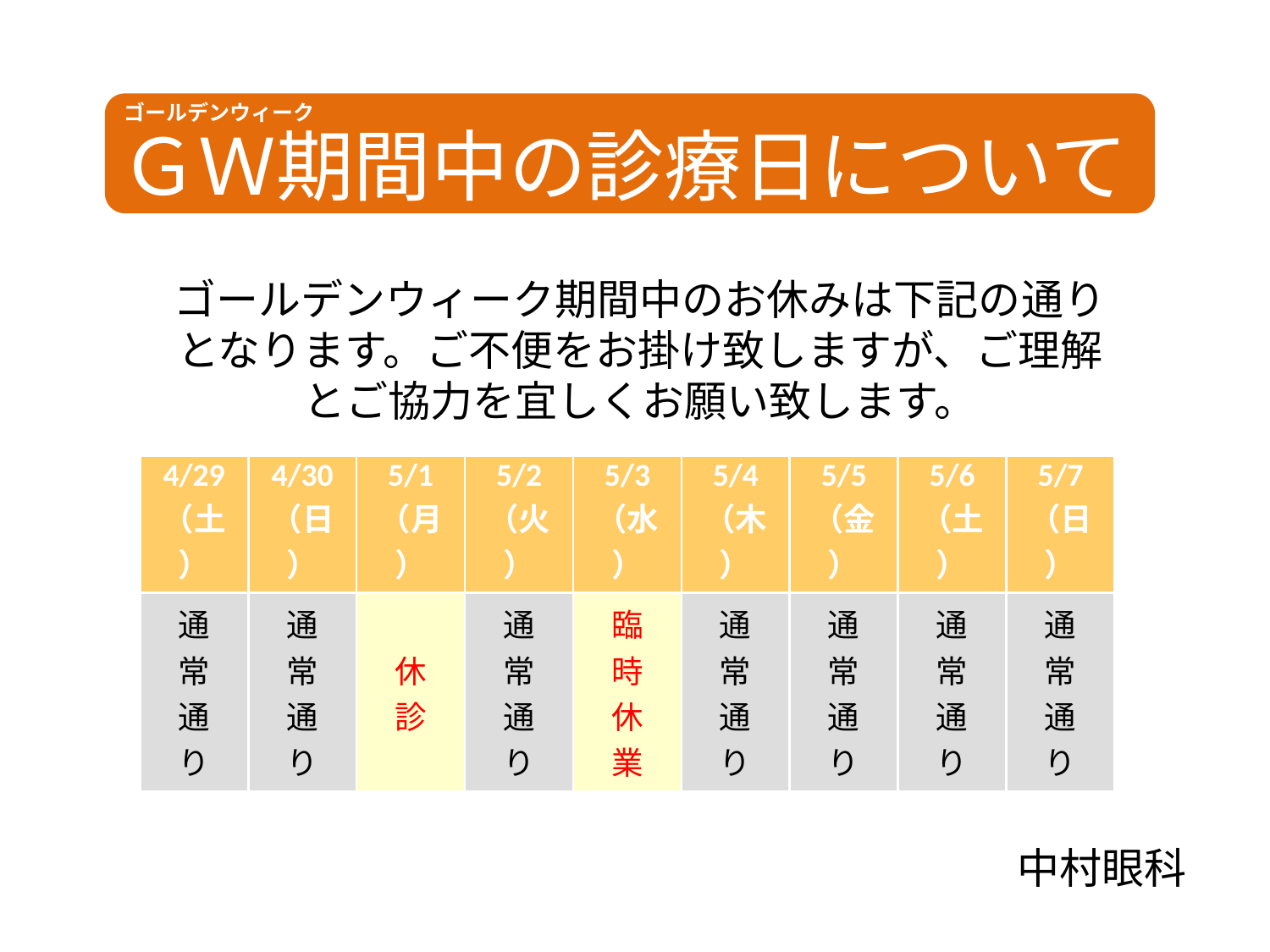

# ＧＷ期間中の診療日について
ゴールデンウィーク

ゴールデンウィーク期間中のお休みは下記の通りとなります。ご不便をお掛け致しますが、ご理解とご協力を宜しくお願い致します。
|  |
| --- |
| 4/29 （土） | 4/30 （日） | 5/1 （月） | 5/2 （火） | 5/3 （水） | 5/4 （木） | 5/5 （金） | 5/6 （土） | 5/7 （日） |
| --- | --- | --- | --- | --- | --- | --- | --- | --- |
| 通 常 通 り | 通 常 通 り | 休 診 | 通 常 通 り | 臨 時 休 業 | 通 常 通 り | 通 常 通 り | 通 常 通 り | 通 常 通 り |
中村眼科